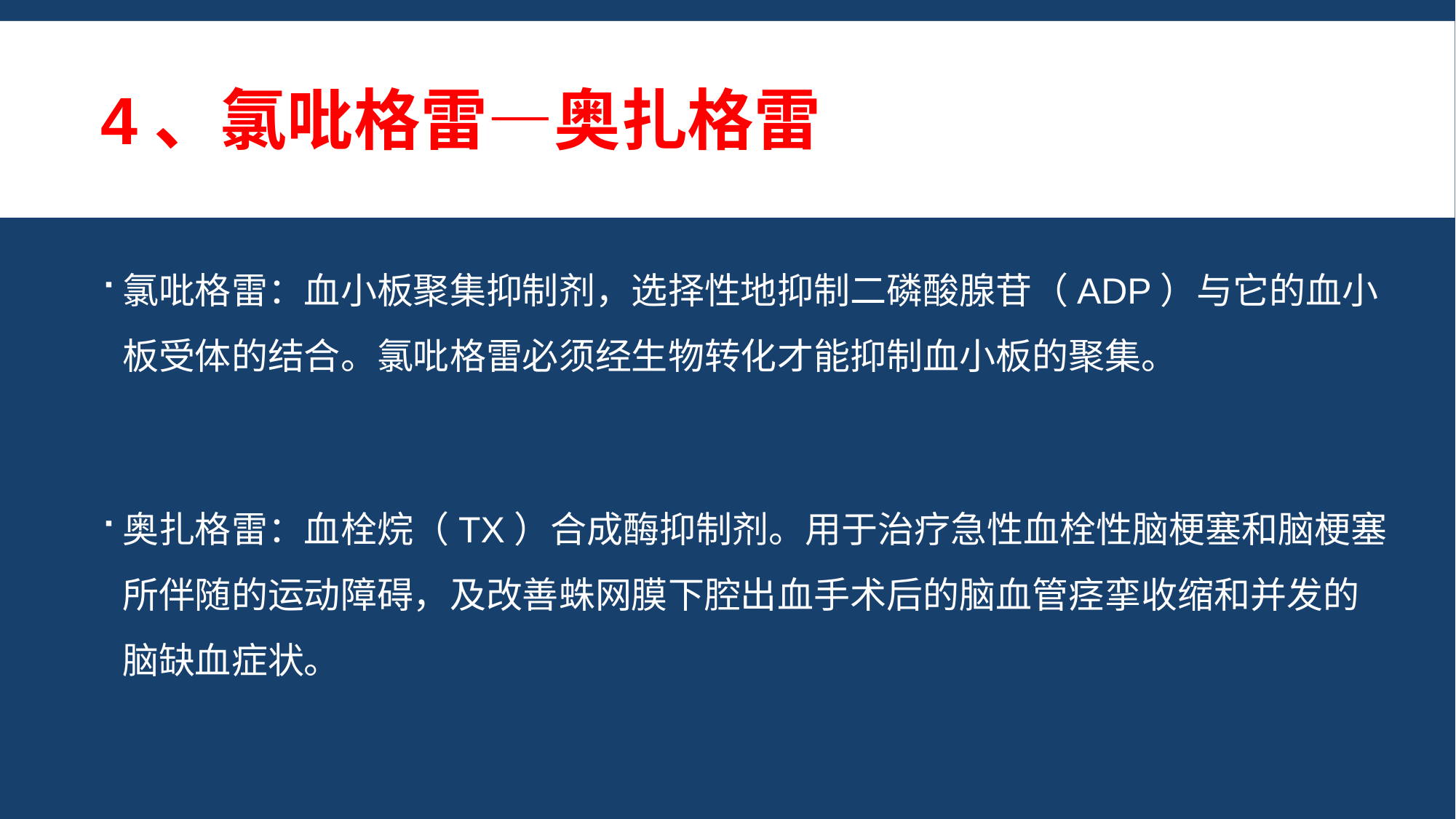

# 4、氯吡格雷—奥扎格雷
氯吡格雷：血小板聚集抑制剂，选择性地抑制二磷酸腺苷（ADP）与它的血小板受体的结合。氯吡格雷必须经生物转化才能抑制血小板的聚集。

奥扎格雷：血栓烷（TX）合成酶抑制剂。用于治疗急性血栓性脑梗塞和脑梗塞所伴随的运动障碍，及改善蛛网膜下腔出血手术后的脑血管痉挛收缩和并发的脑缺血症状。